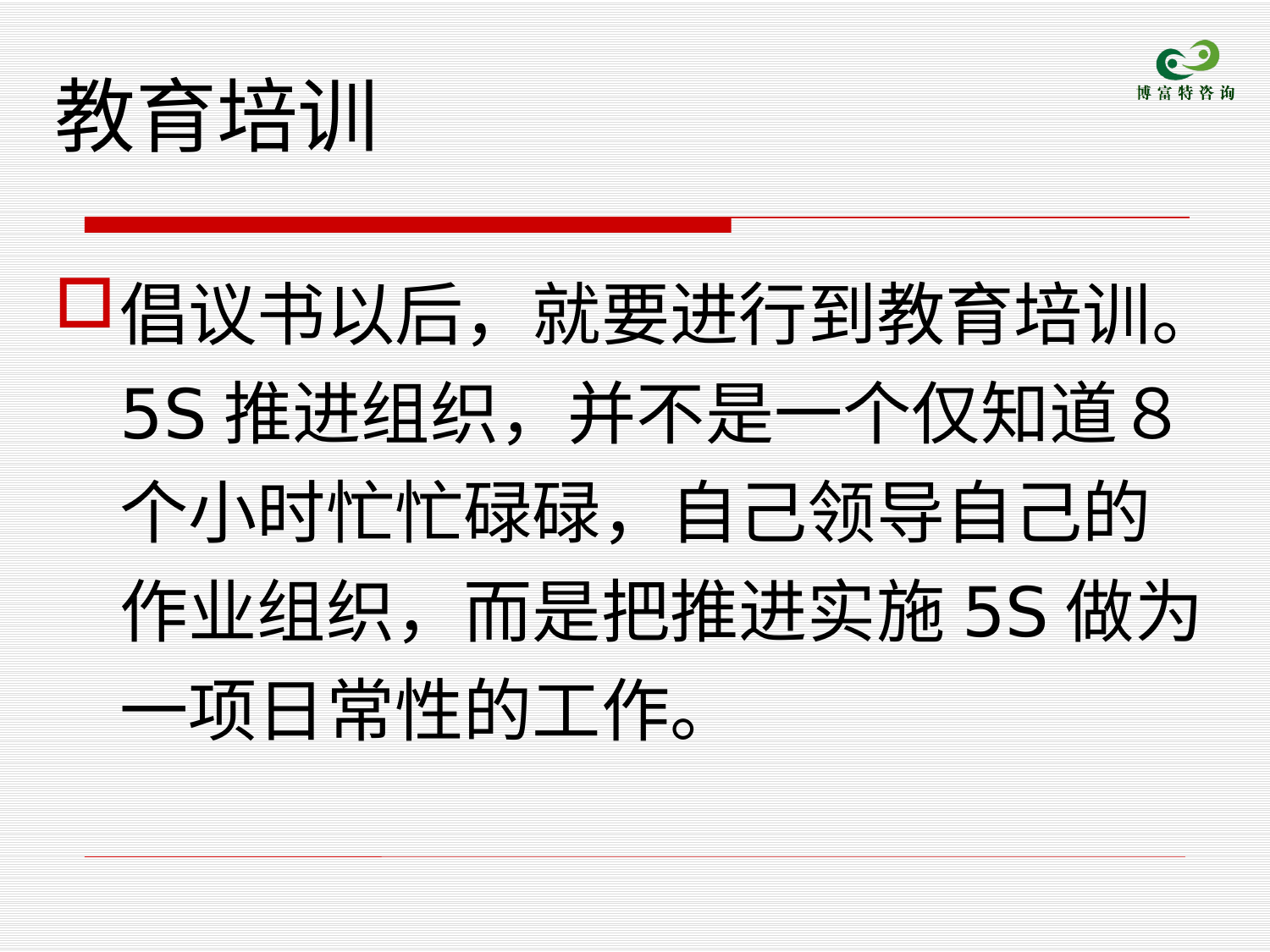

# 教育培训

倡议书以后，就要进行到教育培训。5S推进组织，并不是一个仅知道８个小时忙忙碌碌，自己领导自己的作业组织，而是把推进实施5S做为一项日常性的工作。
365